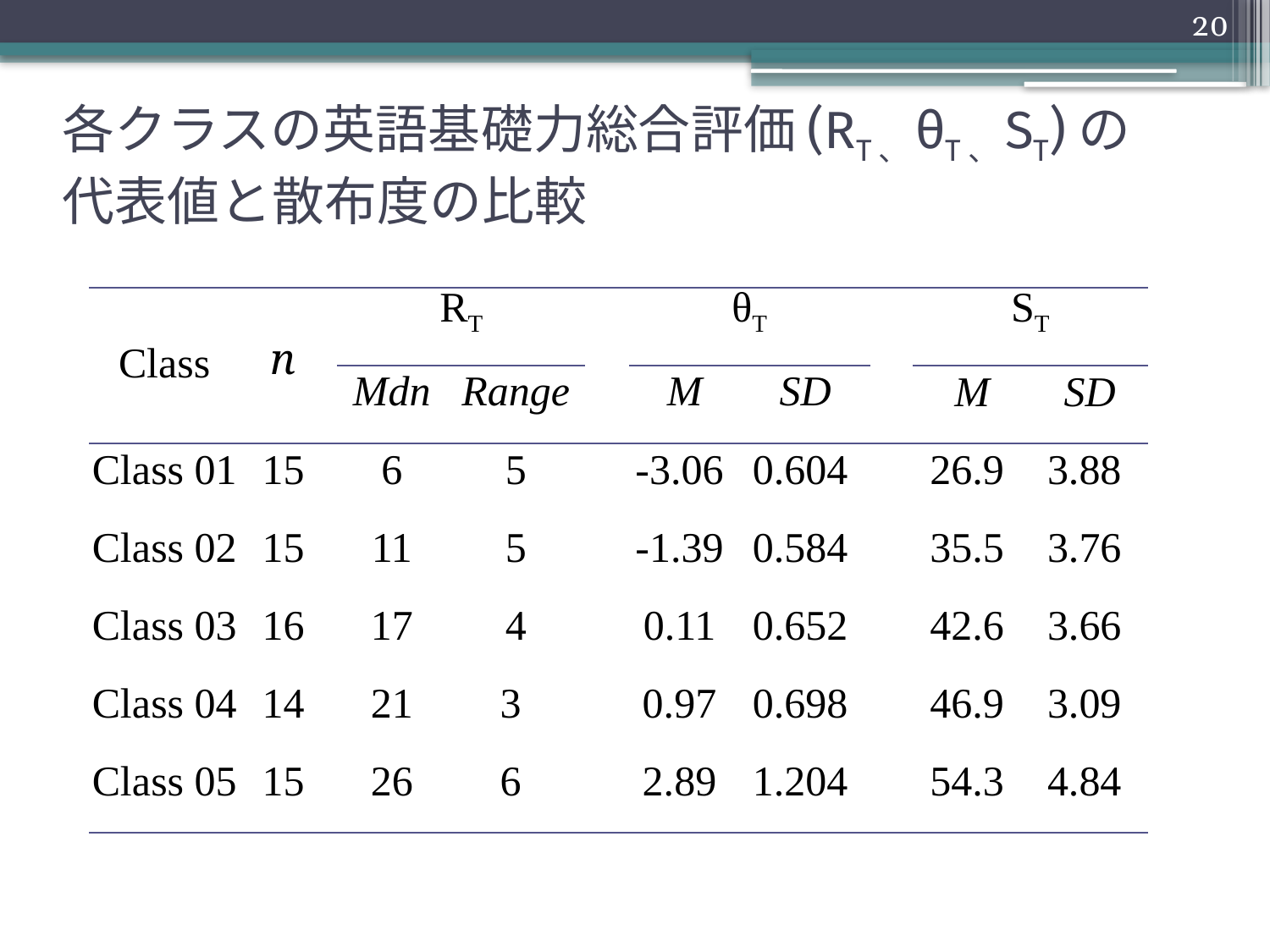

20
# 各クラスの英語基礎力総合評価(RT、θT、ST)の代表値と散布度の比較
| Class | n | RT |  |  | θT |  |  | ST |  |
| --- | --- | --- | --- | --- | --- | --- | --- | --- | --- |
|  |  | Mdn | Range |  | M | SD |  | M | SD |
| Class 01 | 15 | 6 | 5 |  | -3.06 | 0.604 |  | 26.9 | 3.88 |
| Class 02 | 15 | 11 | 5 |  | -1.39 | 0.584 |  | 35.5 | 3.76 |
| Class 03 | 16 | 17 | 4 |  | 0.11 | 0.652 |  | 42.6 | 3.66 |
| Class 04 | 14 | 21 | 3 |  | 0.97 | 0.698 |  | 46.9 | 3.09 |
| Class 05 | 15 | 26 | 6 |  | 2.89 | 1.204 |  | 54.3 | 4.84 |